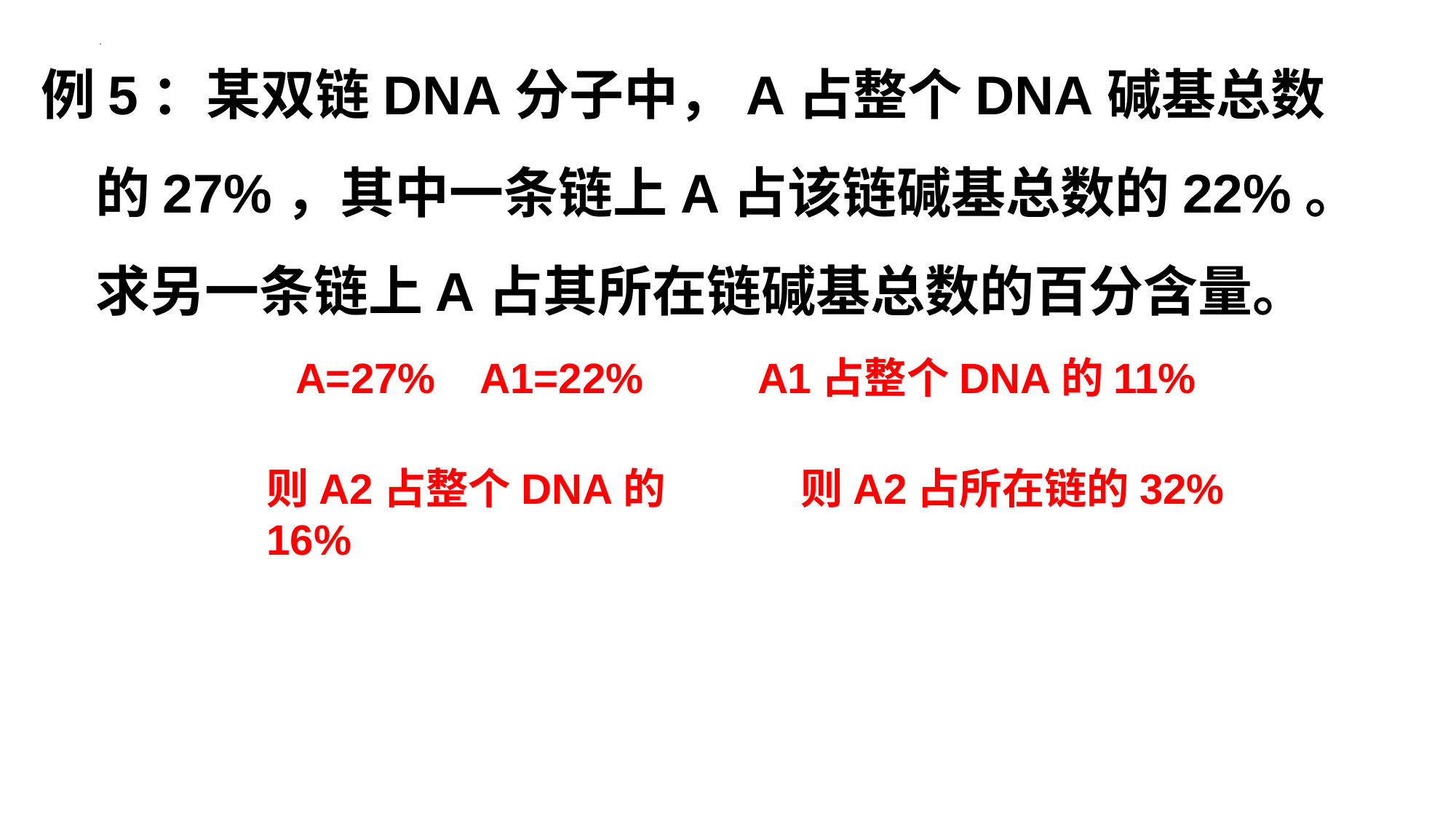

例5：某双链DNA分子中，A占整个DNA碱基总数的27%，其中一条链上A占该链碱基总数的22%。求另一条链上A占其所在链碱基总数的百分含量。
A1=22%
A1占整个DNA的11%
A=27%
则A2占整个DNA的16%
则A2占所在链的32%